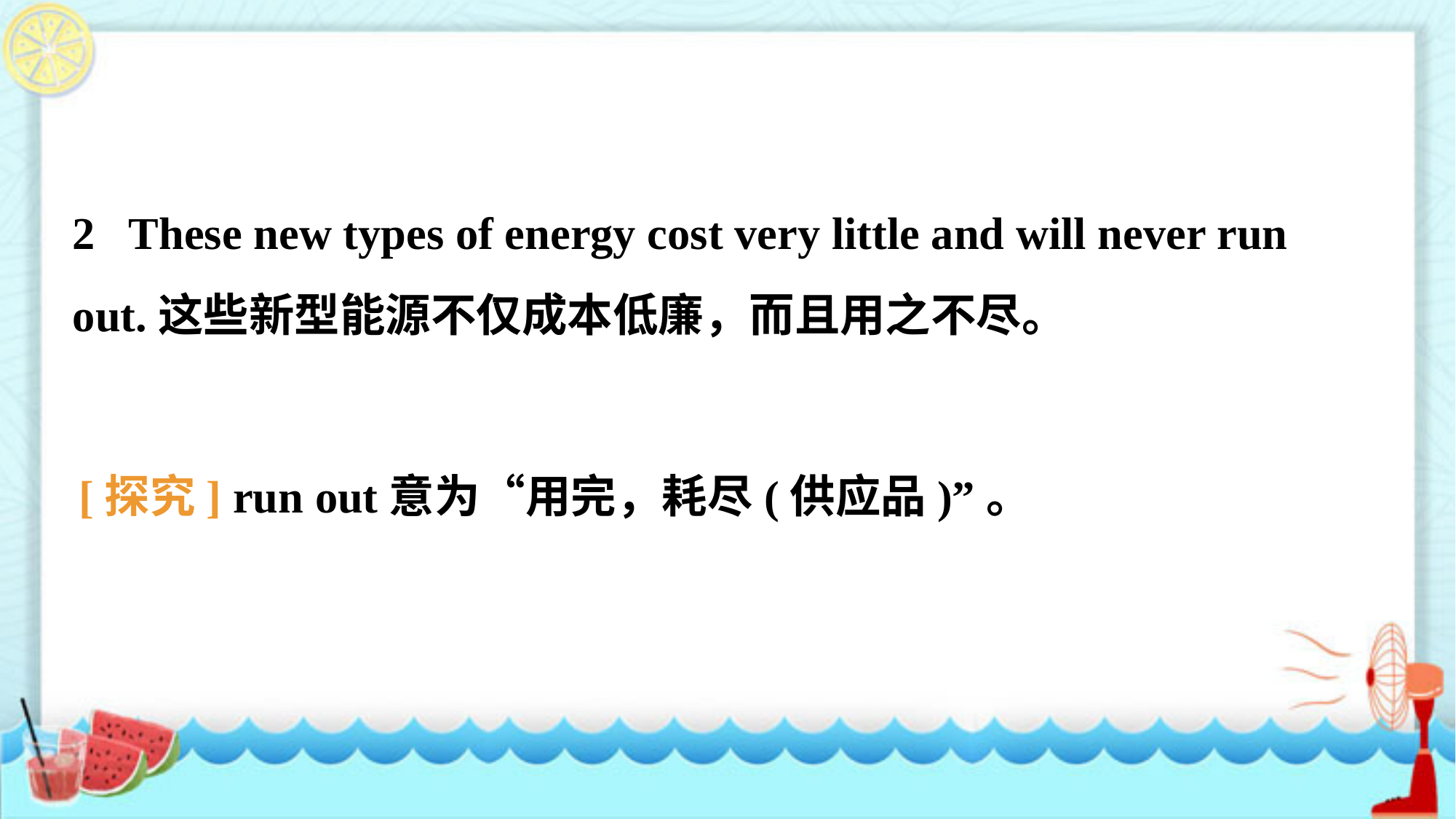

2   These new types of energy cost very little and will never run out.这些新型能源不仅成本低廉，而且用之不尽。
[探究] run out意为“用完，耗尽(供应品)”。